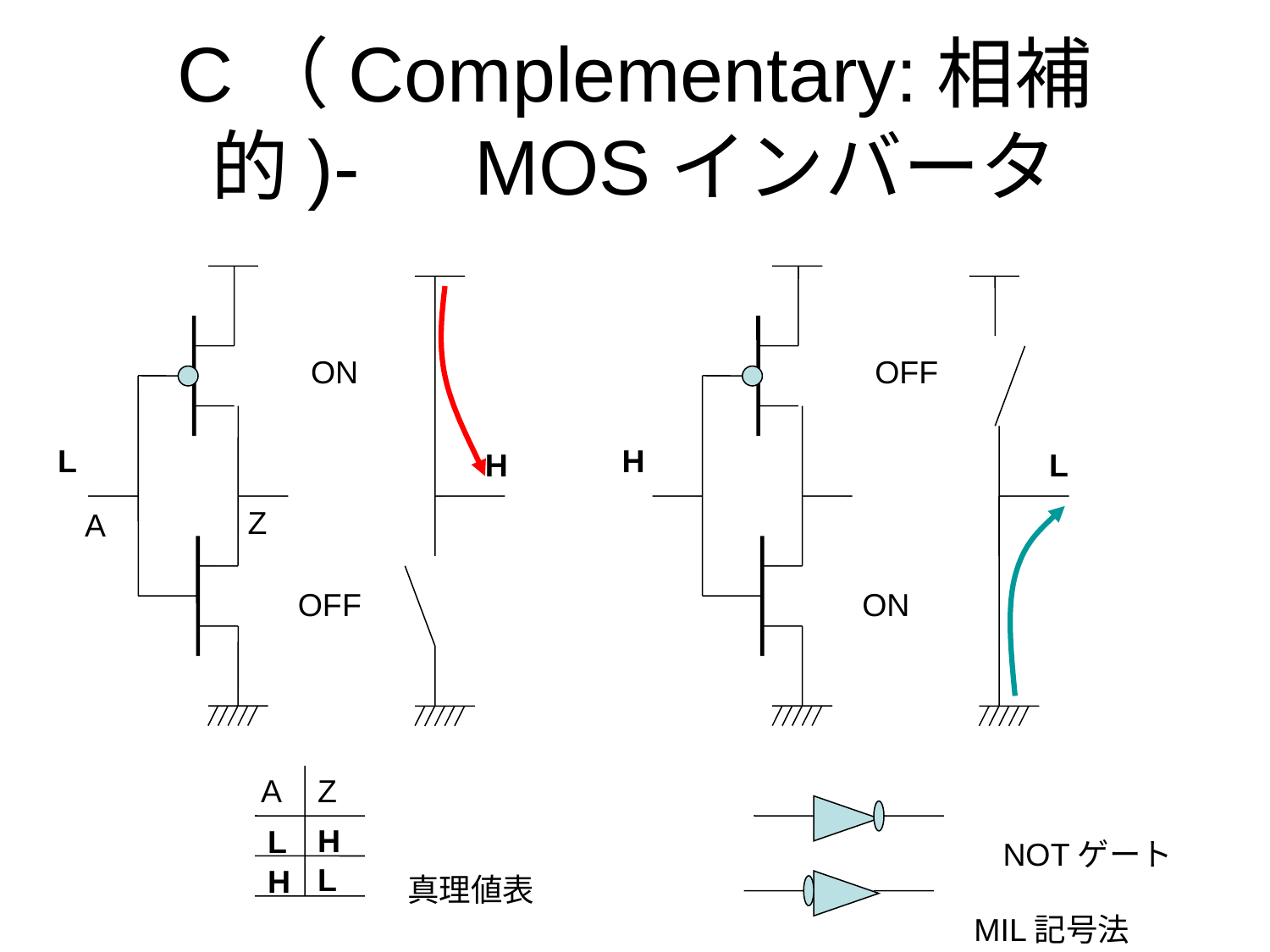

# C（Complementary:相補的)-　MOSインバータ

L

Z

A

A

ON
OFF

H
H
L

OFF
ON

Z

H

L

NOTゲート
L
H

真理値表

MIL記号法